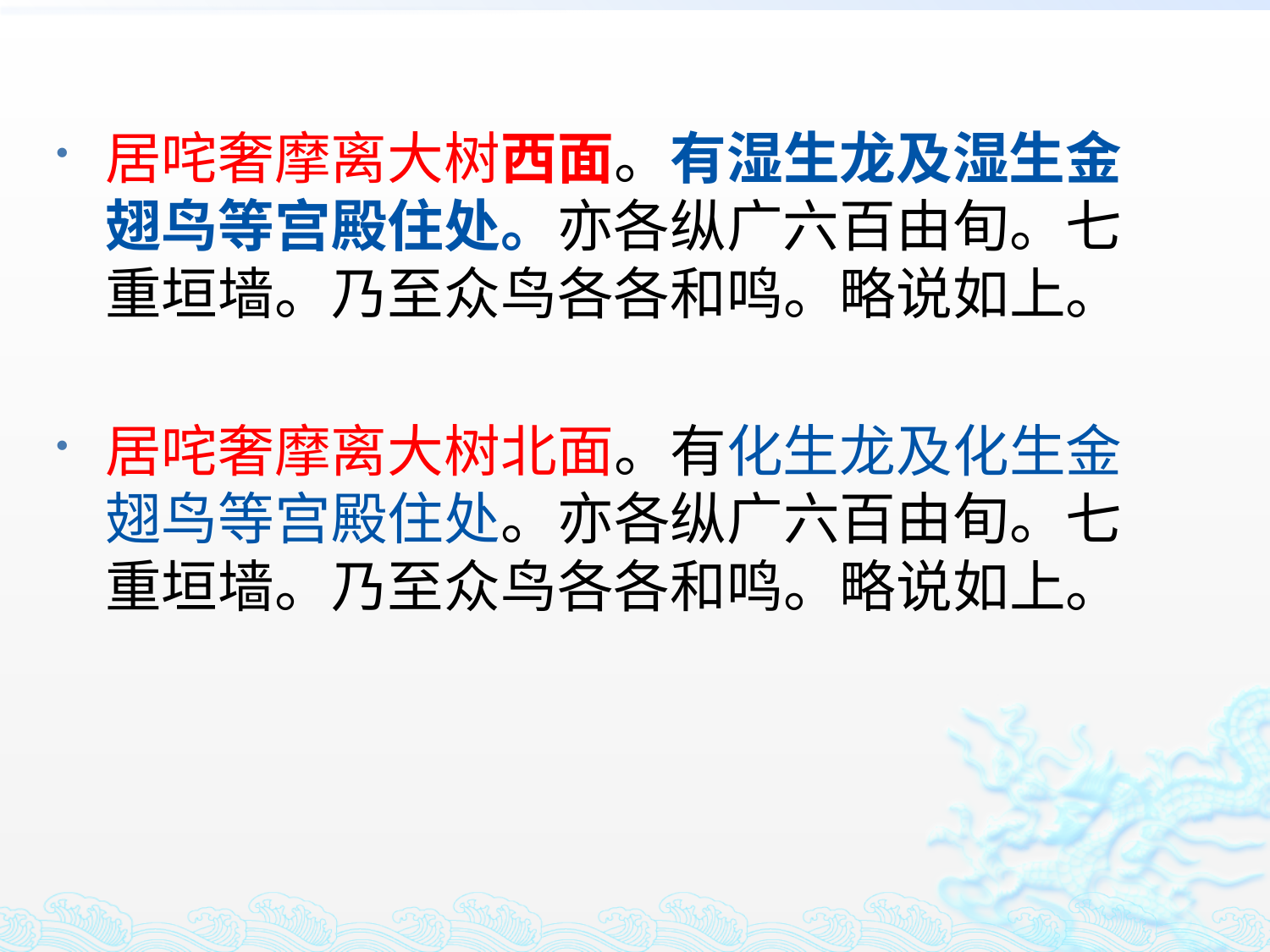

居咤奢摩离大树西面。有湿生龙及湿生金翅鸟等宫殿住处。亦各纵广六百由旬。七重垣墙。乃至众鸟各各和鸣。略说如上。

居咤奢摩离大树北面。有化生龙及化生金翅鸟等宫殿住处。亦各纵广六百由旬。七重垣墙。乃至众鸟各各和鸣。略说如上。